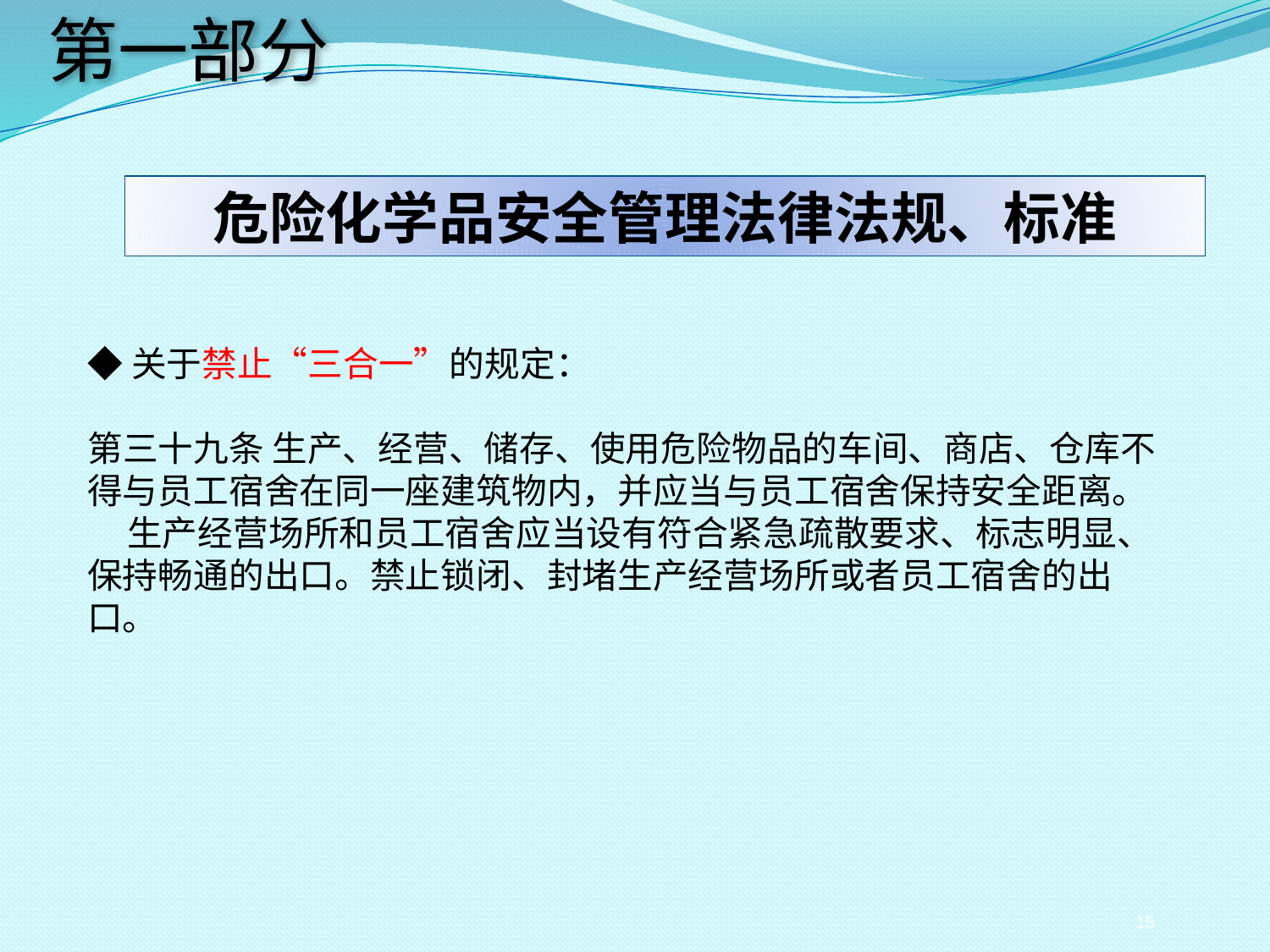

第一部分
危险化学品安全管理法律法规、标准
◆关于禁止“三合一”的规定：

第三十九条 生产、经营、储存、使用危险物品的车间、商店、仓库不得与员工宿舍在同一座建筑物内，并应当与员工宿舍保持安全距离。
    生产经营场所和员工宿舍应当设有符合紧急疏散要求、标志明显、保持畅通的出口。禁止锁闭、封堵生产经营场所或者员工宿舍的出口。

15